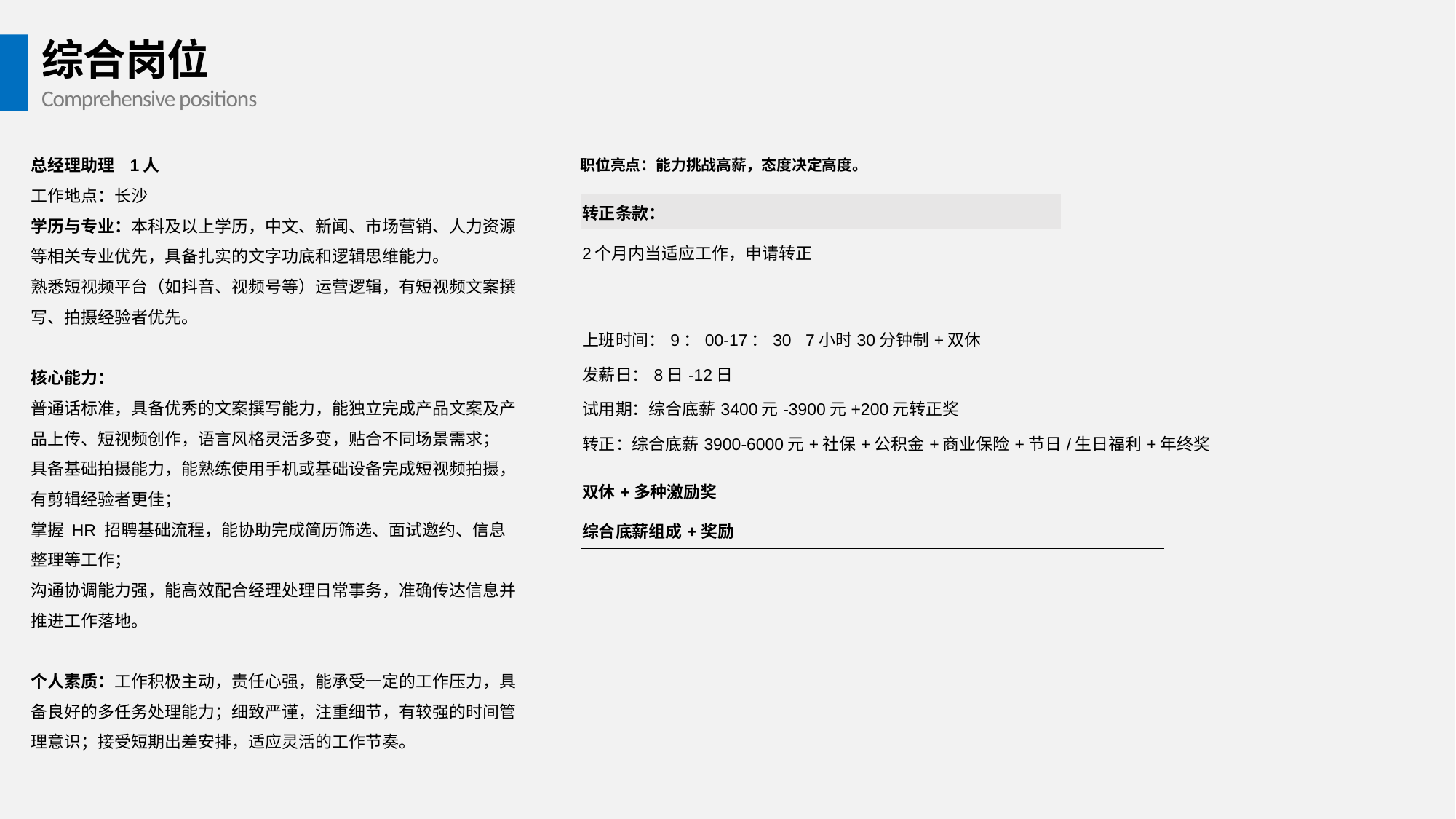

# 综合岗位 Comprehensive positions

总经理助理   1人
工作地点：长沙
学历与专业：本科及以上学历，中文、新闻、市场营销、人力资源等相关专业优先，具备扎实的文字功底和逻辑思维能力。
熟悉短视频平台（如抖音、视频号等）运营逻辑，有短视频文案撰写、拍摄经验者优先。

核心能力：
普通话标准，具备优秀的文案撰写能力，能独立完成产品文案及产品上传、短视频创作，语言风格灵活多变，贴合不同场景需求；
具备基础拍摄能力，能熟练使用手机或基础设备完成短视频拍摄，有剪辑经验者更佳；
掌握 HR 招聘基础流程，能协助完成简历筛选、面试邀约、信息整理等工作；
沟通协调能力强，能高效配合经理处理日常事务，准确传达信息并推进工作落地。

个人素质：工作积极主动，责任心强，能承受一定的工作压力，具备良好的多任务处理能力；细致严谨，注重细节，有较强的时间管理意识；接受短期出差安排，适应灵活的工作节奏。
职位亮点：能力挑战高薪，态度决定高度。
| 转正条款： |
| --- |
| 2个月内当适应工作，申请转正 |
| 上班时间：9：00-17：30 7小时30分钟制+双休 |
| --- |
| 发薪日：8日-12日 |
| 试用期：综合底薪3400元-3900元+200元转正奖 |
| 转正：综合底薪3900-6000元+社保+公积金+商业保险+节日/生日福利+年终奖 |
| 双休+多种激励奖 |  |
| --- | --- |
| 综合底薪组成+奖励 |  |